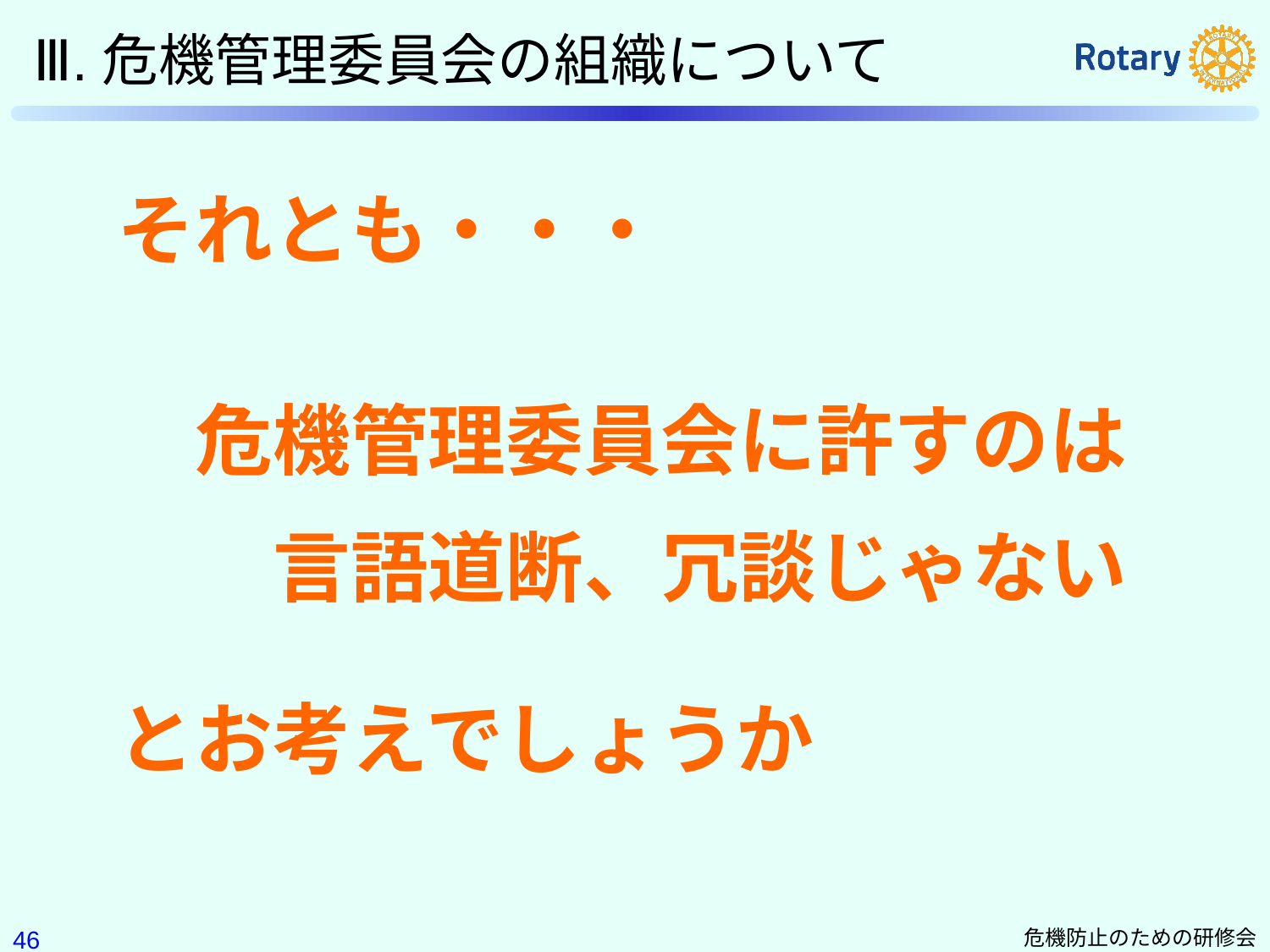

Ⅲ.危機管理委員会の組織について
それとも・・・

　危機管理委員会に許すのは
　　言語道断、冗談じゃない

とお考えでしょうか
46
危機防止のための研修会